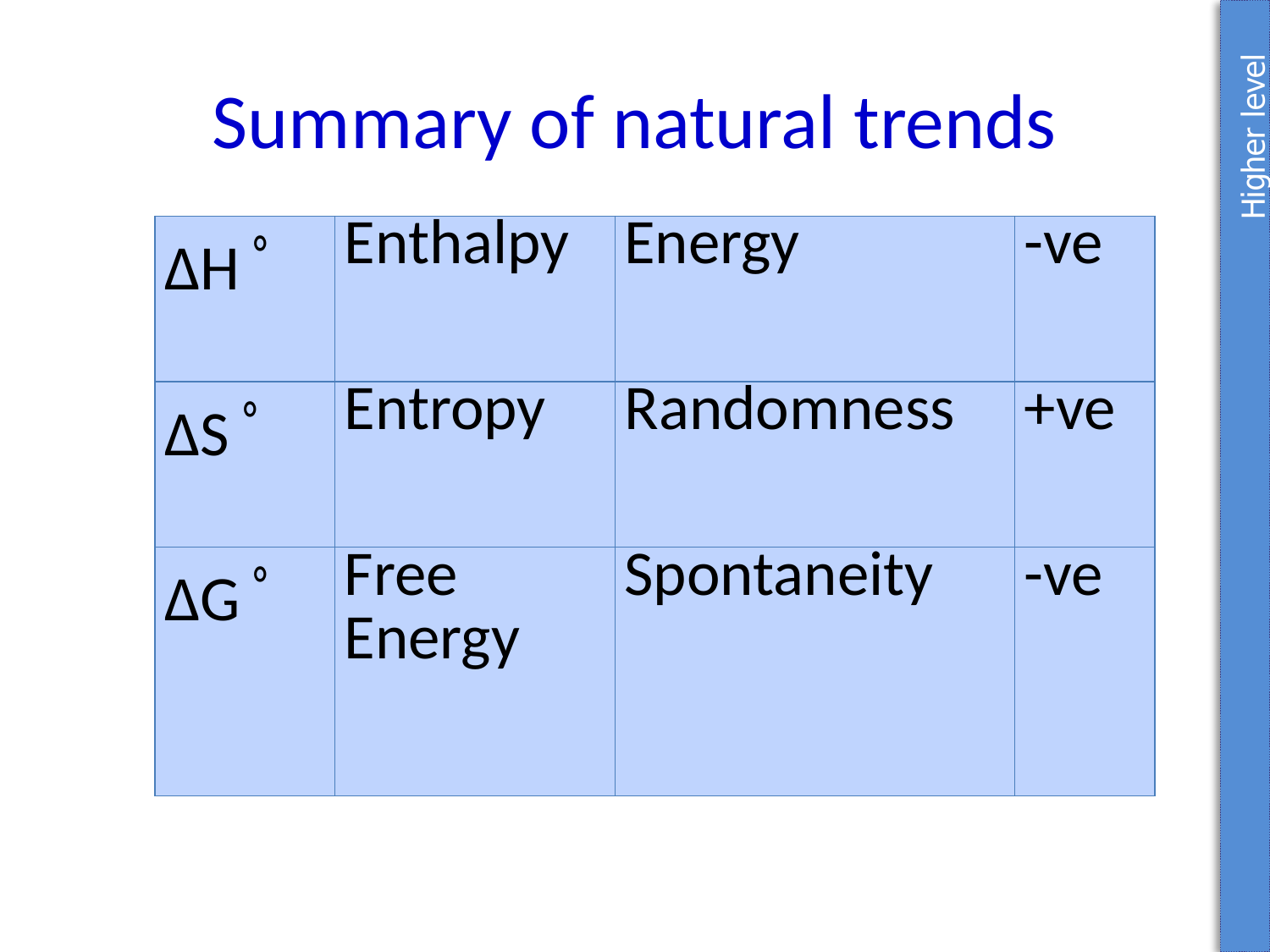

Higher level
# Summary of natural trends
| ΔHﾟ | Enthalpy | Energy | -ve |
| --- | --- | --- | --- |
| ΔSﾟ | Entropy | Randomness | +ve |
| ΔGﾟ | Free Energy | Spontaneity | -ve |